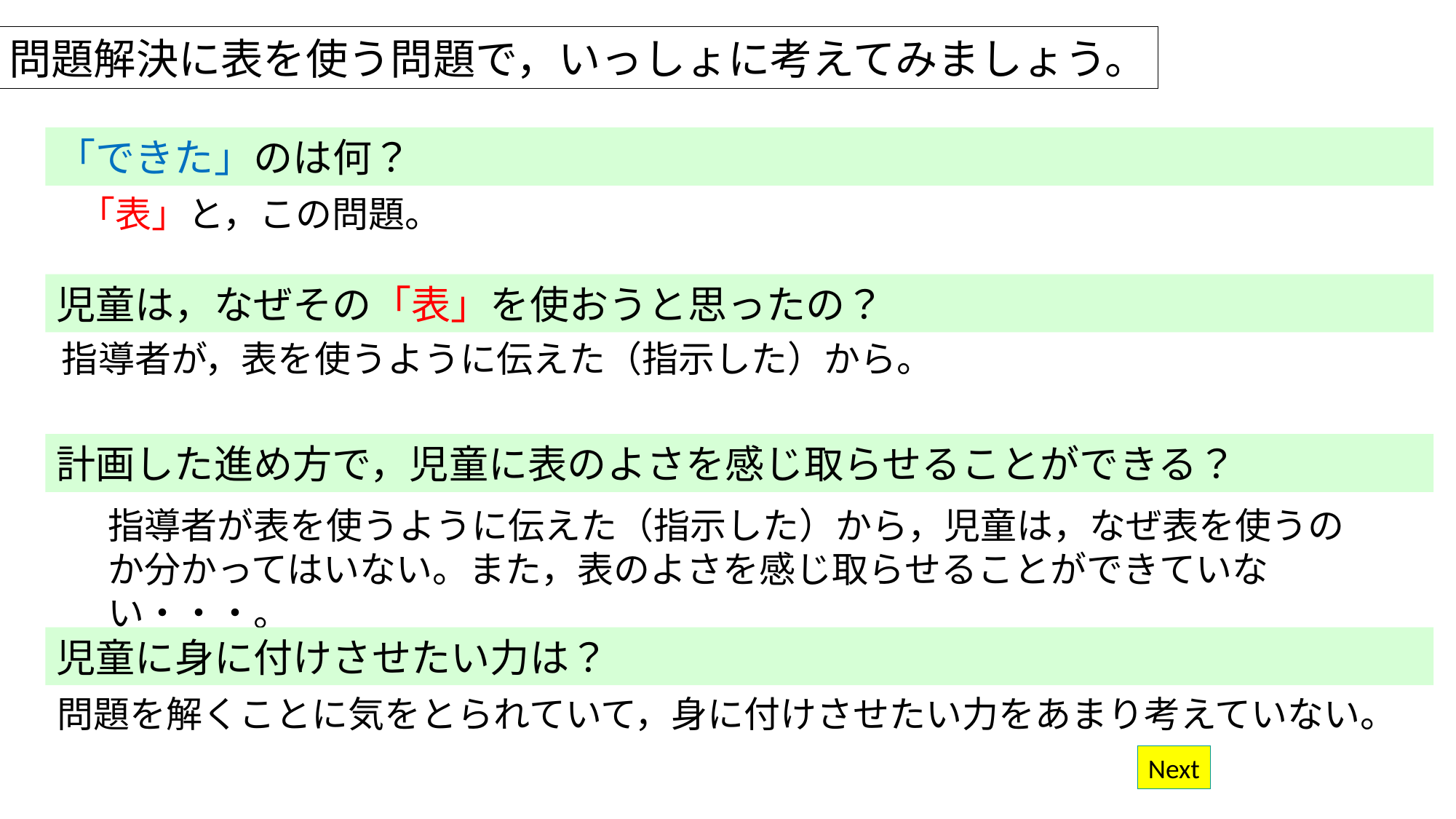

問題解決に表を使う問題で，いっしょに考えてみましょう。
「できた」のは何？
「表」と，この問題。
児童は，なぜその「表」を使おうと思ったの？
指導者が，表を使うように伝えた（指示した）から。
計画した進め方で，児童に表のよさを感じ取らせることができる？
指導者が表を使うように伝えた（指示した）から，児童は，なぜ表を使うのか分かってはいない。また，表のよさを感じ取らせることができていない・・・。
児童に身に付けさせたい力は？
問題を解くことに気をとられていて，身に付けさせたい力をあまり考えていない。
Next